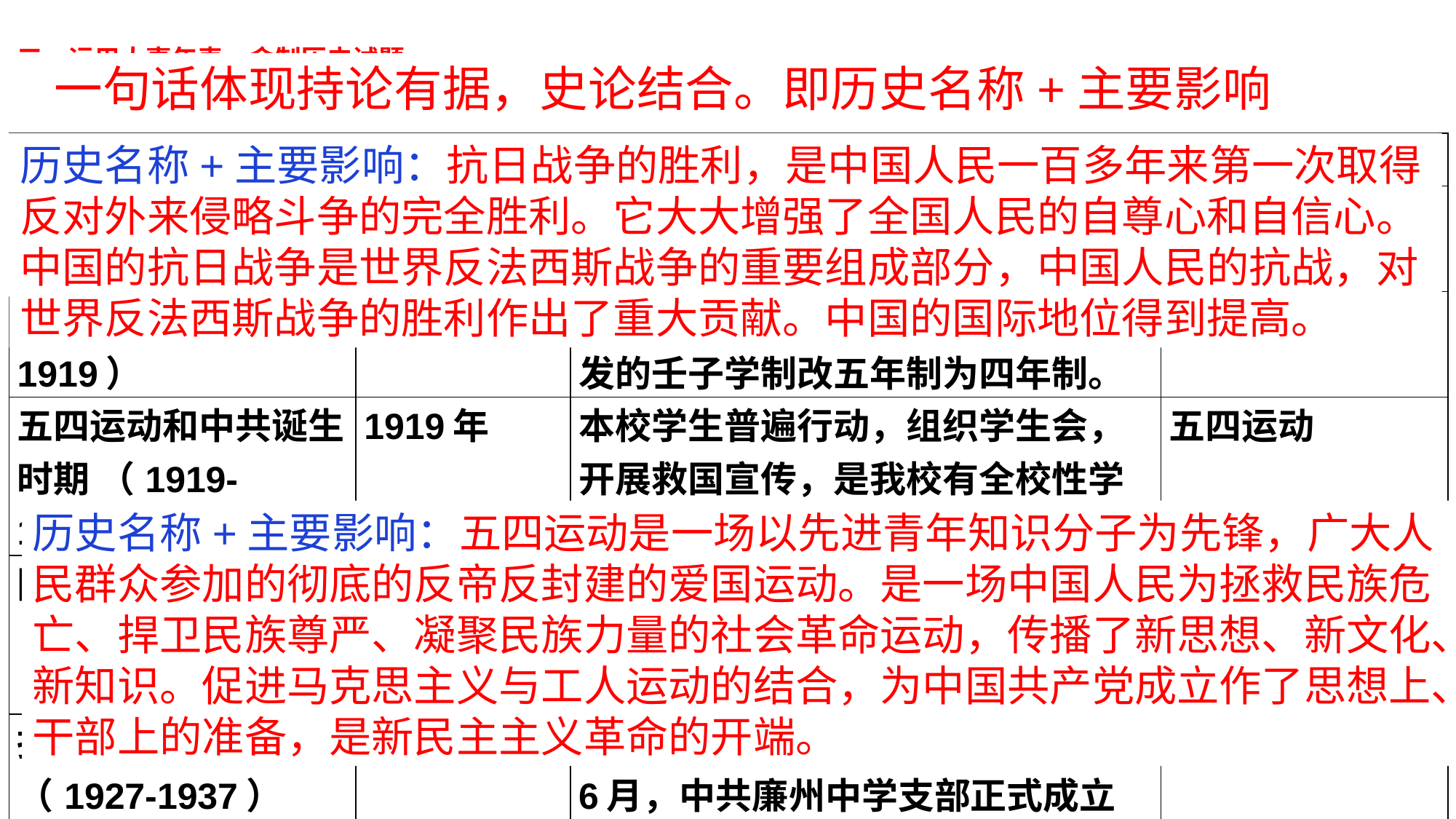

# 三、运用大事年表，命制历史试题 请你根据合浦廉州中学大事年表，编制开放型试题，并根据所拟的题目进行作答。(大事年表以表格形式呈现，至少10个时间点和五个时期）
一句话体现持论有据，史论结合。即历史名称+主要影响
历史名称+主要影响：中国共产党“一大” 宣告了中国共产党的正式成立。中国出现了以马列主义为指导 的工人阶级政党， 它的成立是中国历史上开天辟地的大事件。自从有了中国共产党， 中国革命的面貌就焕然一新了。
| 时期 | 时间 | 校史事件 | 党史大事 |
| --- | --- | --- | --- |
| 晚晴时期（1840-1912） | 1905年 | 知府李崇光奉命在海门书院创办廉州府中学堂 | 废科举，兴学堂 |
| 民国初期 （1912-1919） | 1912年 | 废癸卯学制，行民国元年教育部颁发的壬子学制改五年制为四年制。 | 中华民国成立 |
| 五四运动和中共诞生时期 （1919-1924） | 1919年 | 本校学生普遍行动，组织学生会，开展救国宣传，是我校有全校性学生组织之始 | 五四运动 |
| 国民大革命时期（1924-1927） | 1925年 | 省第十师师长陈铭枢一行到南路视察。王校长邀陈铭枢师长来校对师生讲话。 | 国民大革命 |
| 抗日战争时期（1927-1937） | 1938年 | 邹优裕等学生先后赴延安干革命。6月，中共廉州中学支部正式成立 | 抗日战争 |
| 解放战争时期（1945-1949） | 1947年 | 国文教员罗远淮先生解囊国币十万元作奖金，奖励段考成绩优秀学生 | 解放战争 |
历史名称+主要影响：抗日战争的胜利，是中国人民一百多年来第一次取得反对外来侵略斗争的完全胜利。它大大增强了全国人民的自尊心和自信心。中国的抗日战争是世界反法西斯战争的重要组成部分，中国人民的抗战，对世界反法西斯战争的胜利作出了重大贡献。中国的国际地位得到提高。

历史名称+主要影响：五四运动是一场以先进青年知识分子为先锋，广大人民群众参加的彻底的反帝反封建的爱国运动。是一场中国人民为拯救民族危亡、捍卫民族尊严、凝聚民族力量的社会革命运动，传播了新思想、新文化、新知识。促进马克思主义与工人运动的结合，为中国共产党成立作了思想上、干部上的准备，是新民主主义革命的开端。